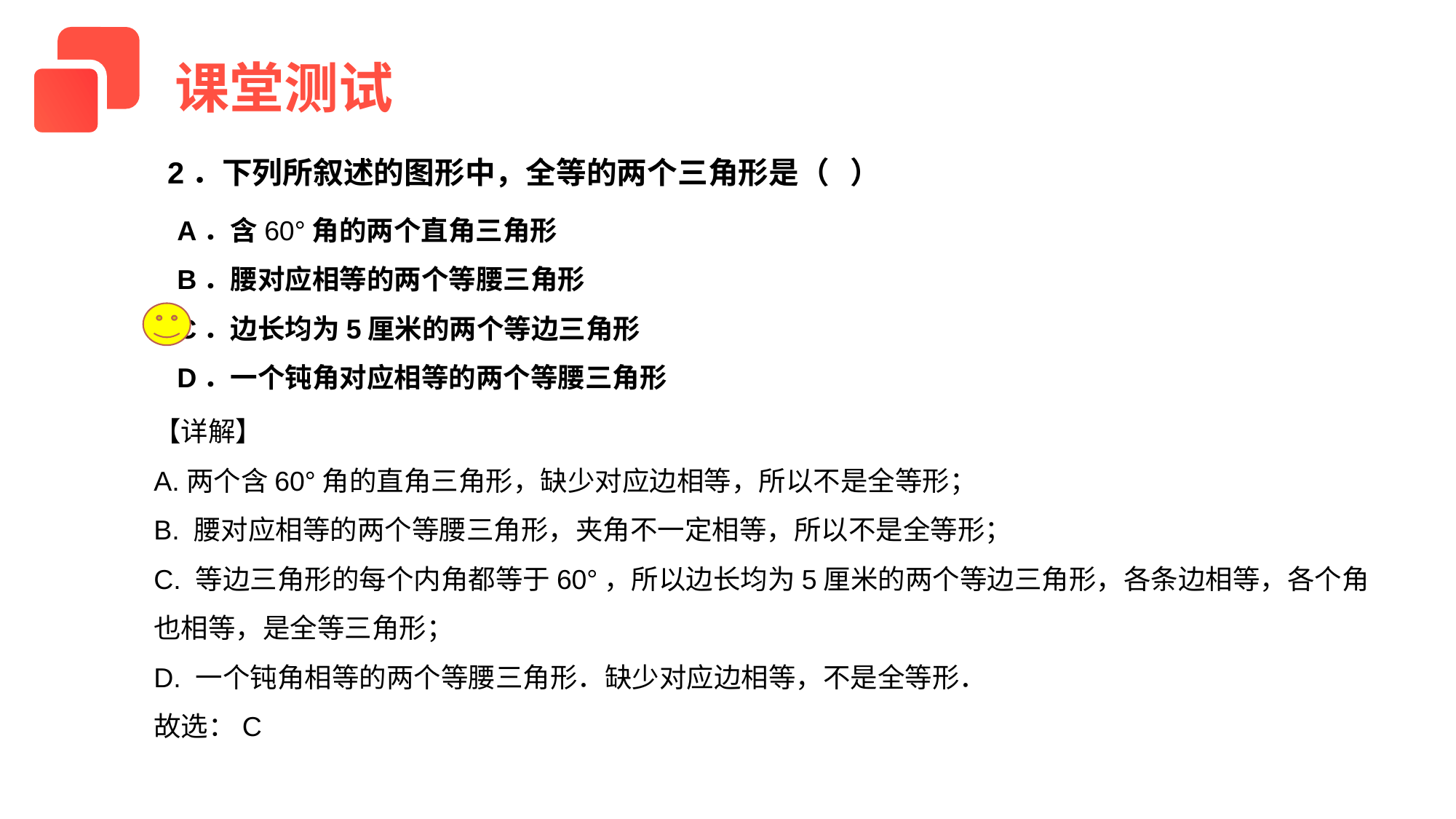

课堂测试
2．下列所叙述的图形中，全等的两个三角形是（   ）
A．含60°角的两个直角三角形
B．腰对应相等的两个等腰三角形
C．边长均为5厘米的两个等边三角形
D．一个钝角对应相等的两个等腰三角形

【详解】
A.两个含60°角的直角三角形，缺少对应边相等，所以不是全等形；
B. 腰对应相等的两个等腰三角形，夹角不一定相等，所以不是全等形；
C. 等边三角形的每个内角都等于60°，所以边长均为5厘米的两个等边三角形，各条边相等，各个角也相等，是全等三角形；
D. 一个钝角相等的两个等腰三角形．缺少对应边相等，不是全等形．
故选：C